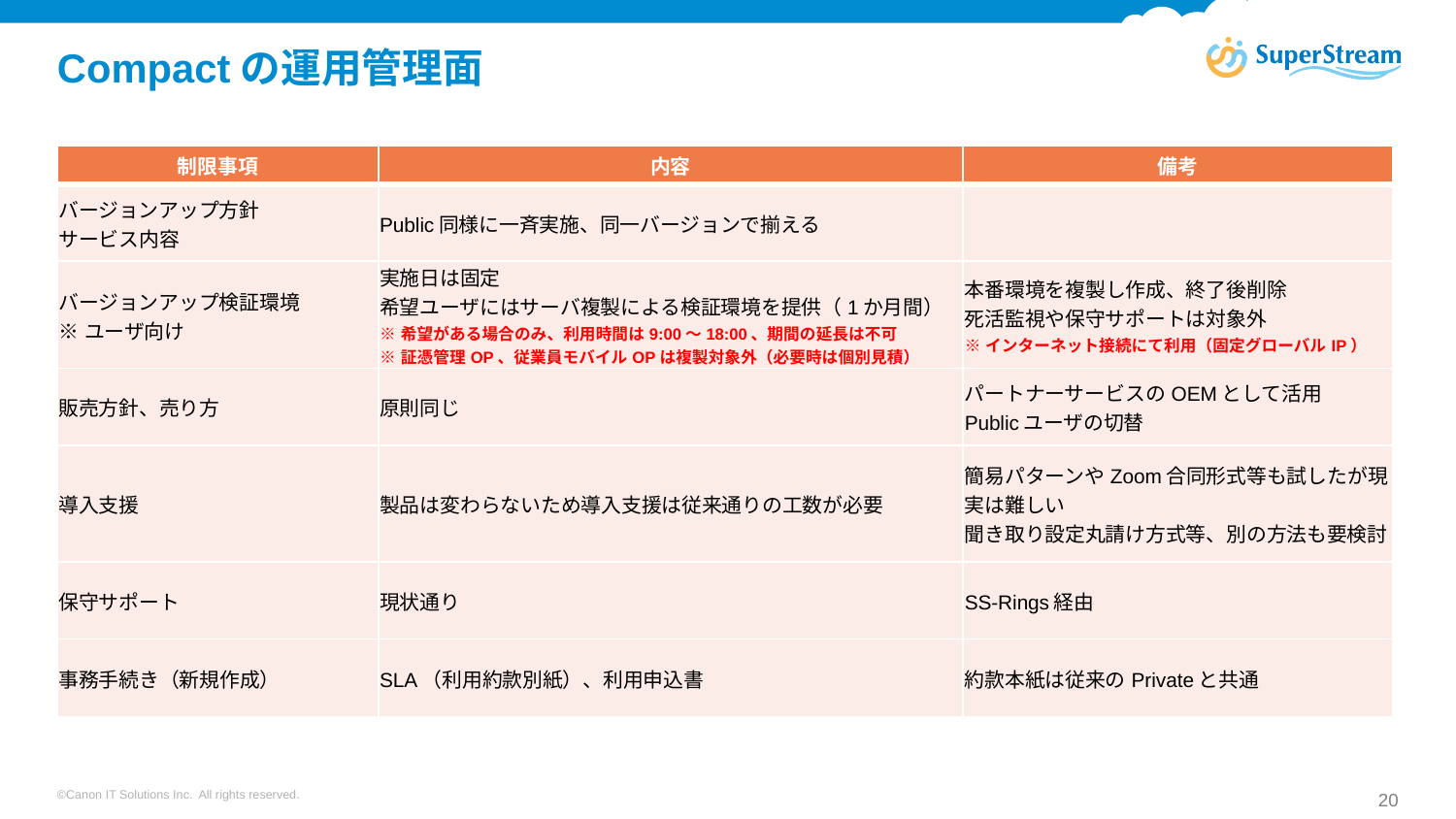

# Compactの運用管理面
| 制限事項 | 内容 | 備考 |
| --- | --- | --- |
| バージョンアップ方針 サービス内容 | Public同様に一斉実施、同一バージョンで揃える |  |
| バージョンアップ検証環境 ※ユーザ向け | 実施日は固定 希望ユーザにはサーバ複製による検証環境を提供（1か月間） ※希望がある場合のみ、利用時間は9:00～18:00、期間の延長は不可 ※証憑管理OP、従業員モバイルOPは複製対象外（必要時は個別見積） | 本番環境を複製し作成、終了後削除 死活監視や保守サポートは対象外 ※インターネット接続にて利用（固定グローバルIP） |
| 販売方針、売り方 | 原則同じ | パートナーサービスのOEMとして活用 Publicユーザの切替 |
| 導入支援 | 製品は変わらないため導入支援は従来通りの工数が必要 | 簡易パターンやZoom合同形式等も試したが現実は難しい 聞き取り設定丸請け方式等、別の方法も要検討 |
| 保守サポート | 現状通り | SS-Rings経由 |
| 事務手続き（新規作成） | SLA（利用約款別紙）、利用申込書 | 約款本紙は従来のPrivateと共通 |
©Canon IT Solutions Inc.  All rights reserved.
20